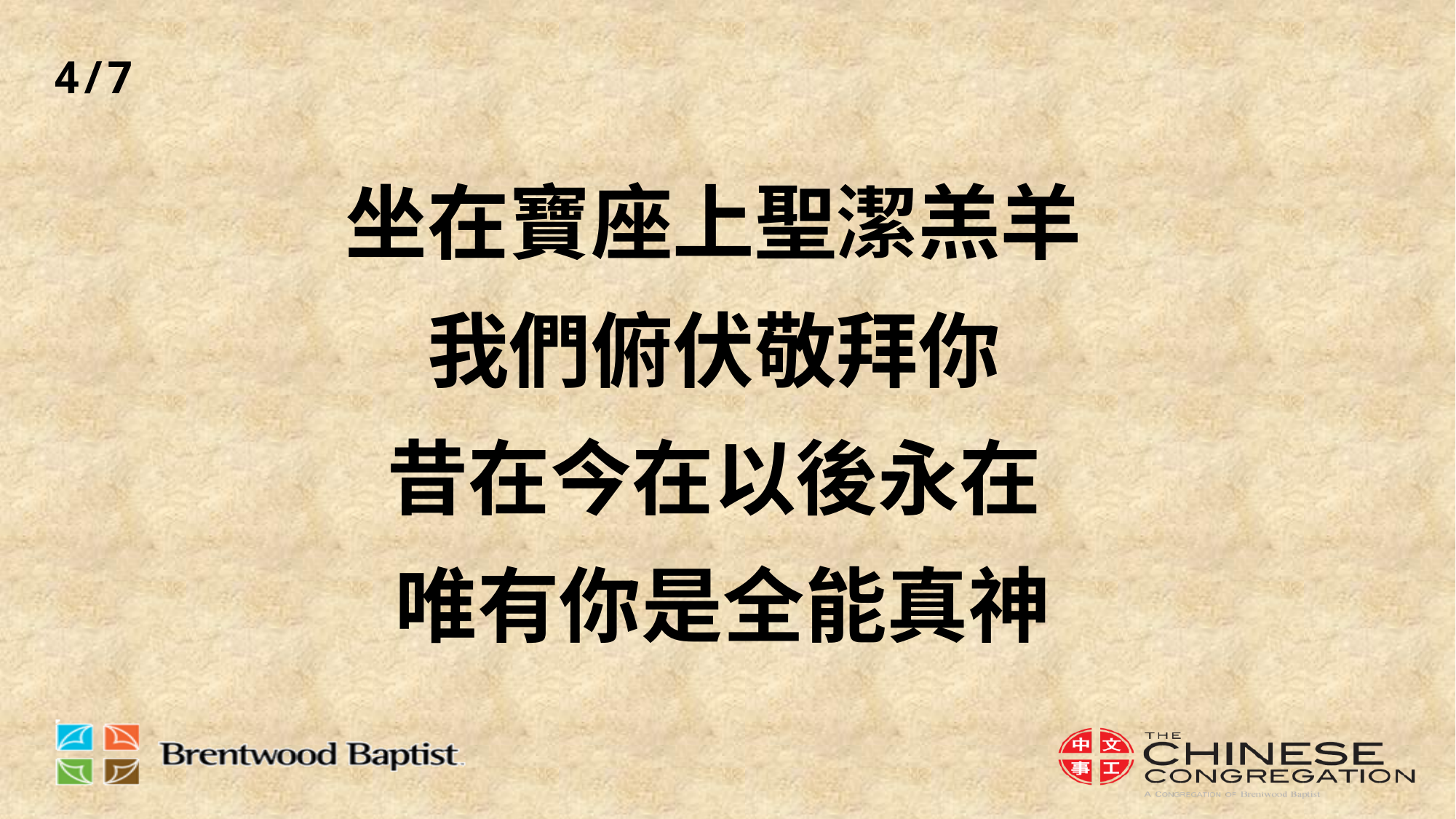

4/7
# 坐在寶座上聖潔羔羊 我們俯伏敬拜你 昔在今在以後永在 唯有你是全能真神